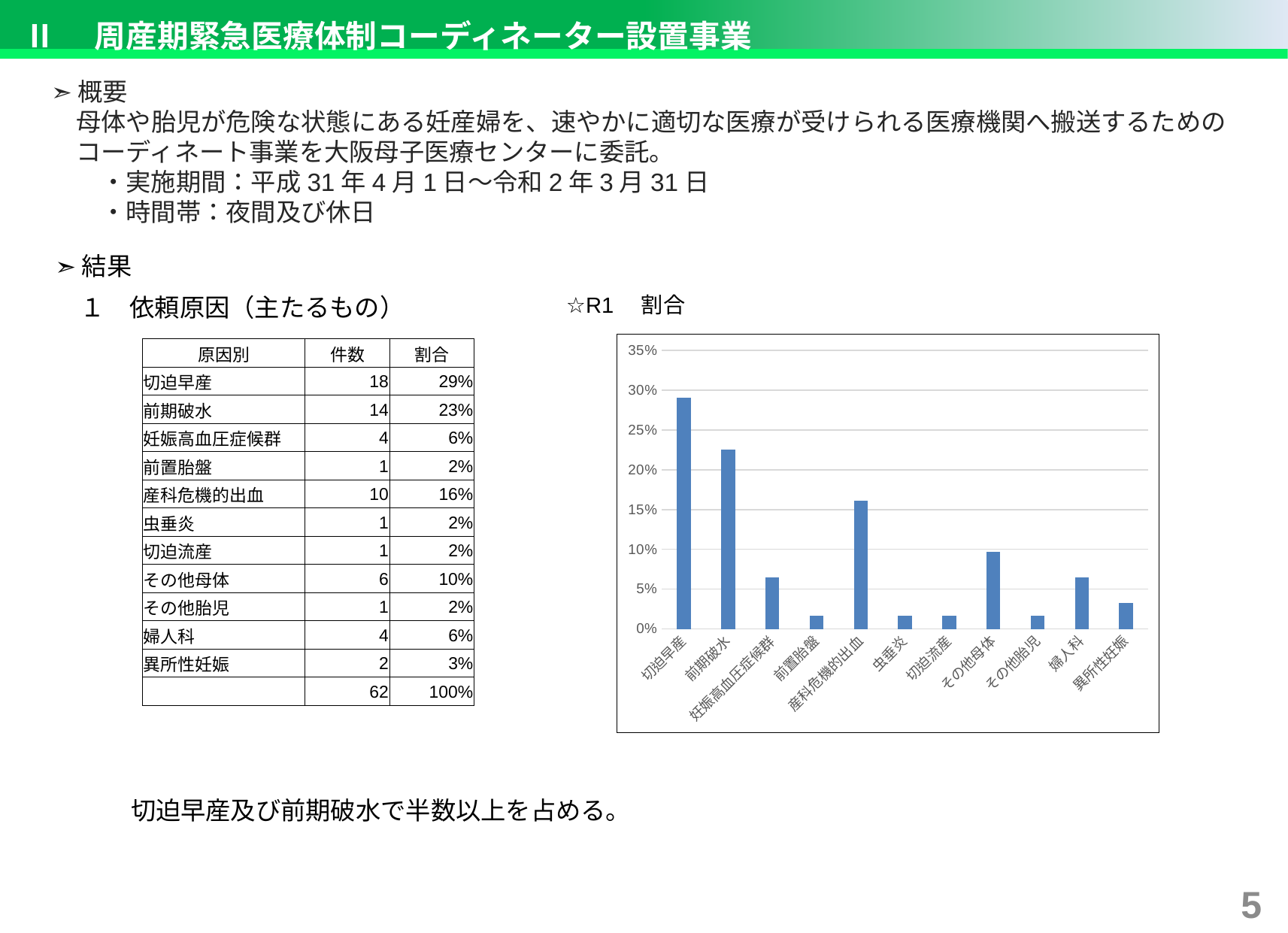

Ⅱ　周産期緊急医療体制コーディネーター設置事業
# ➣概要 　母体や胎児が危険な状態にある妊産婦を、速やかに適切な医療が受けられる医療機関へ搬送するための 　コーディネート事業を大阪母子医療センターに委託。 　　・実施期間：平成31年4月1日～令和2年3月31日 　　・時間帯：夜間及び休日
➣結果
１　依頼原因（主たるもの）
☆R1　割合

### Chart

| Category |  |
|---|---|
| 切迫早産 | 0.2903225806451613 |
| 前期破水 | 0.22580645161290322 |
| 妊娠高血圧症候群 | 0.06451612903225806 |
| 前置胎盤 | 0.016129032258064516 |
| 産科危機的出血 | 0.16129032258064516 |
| 虫垂炎 | 0.016129032258064516 |
| 切迫流産 | 0.016129032258064516 |
| その他母体 | 0.0967741935483871 |
| その他胎児 | 0.016129032258064516 |
| 婦人科 | 0.06451612903225806 |
| 異所性妊娠 | 0.03225806451612903 |
| 原因別 | 件数 | 割合 |
| --- | --- | --- |
| 切迫早産 | 18 | 29% |
| 前期破水 | 14 | 23% |
| 妊娠高血圧症候群 | 4 | 6% |
| 前置胎盤 | 1 | 2% |
| 産科危機的出血 | 10 | 16% |
| 虫垂炎 | 1 | 2% |
| 切迫流産 | 1 | 2% |
| その他母体 | 6 | 10% |
| その他胎児 | 1 | 2% |
| 婦人科 | 4 | 6% |
| 異所性妊娠 | 2 | 3% |
|  | 62 | 100% |
切迫早産及び前期破水で半数以上を占める。
5